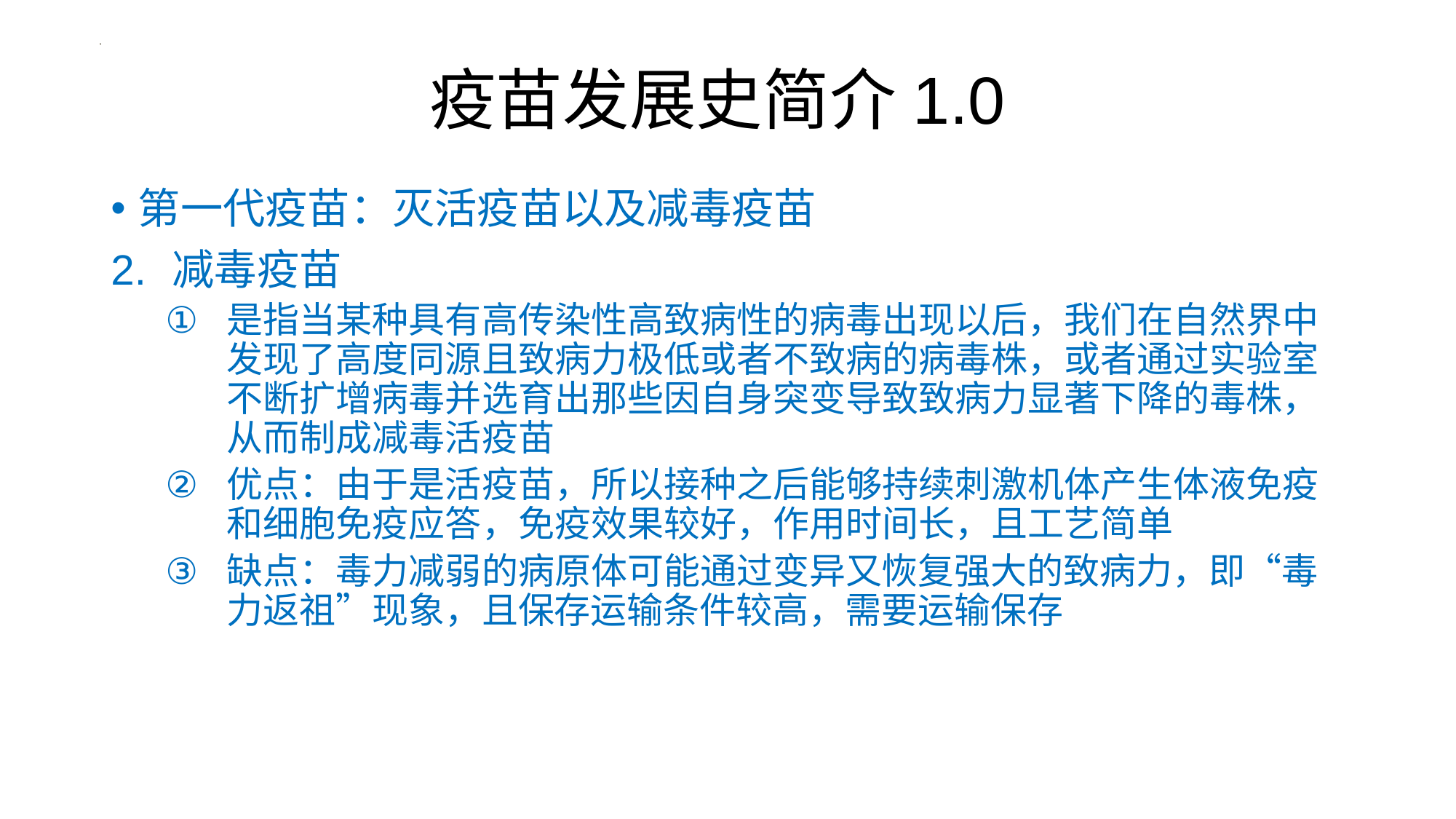

# 疫苗发展史简介1.0
第一代疫苗：灭活疫苗以及减毒疫苗
减毒疫苗
是指当某种具有高传染性高致病性的病毒出现以后，我们在自然界中发现了高度同源且致病力极低或者不致病的病毒株，或者通过实验室不断扩增病毒并选育出那些因自身突变导致致病力显著下降的毒株，从而制成减毒活疫苗
优点：由于是活疫苗，所以接种之后能够持续刺激机体产生体液免疫和细胞免疫应答，免疫效果较好，作用时间长，且工艺简单
缺点：毒力减弱的病原体可能通过变异又恢复强大的致病力，即“毒力返祖”现象，且保存运输条件较高，需要运输保存